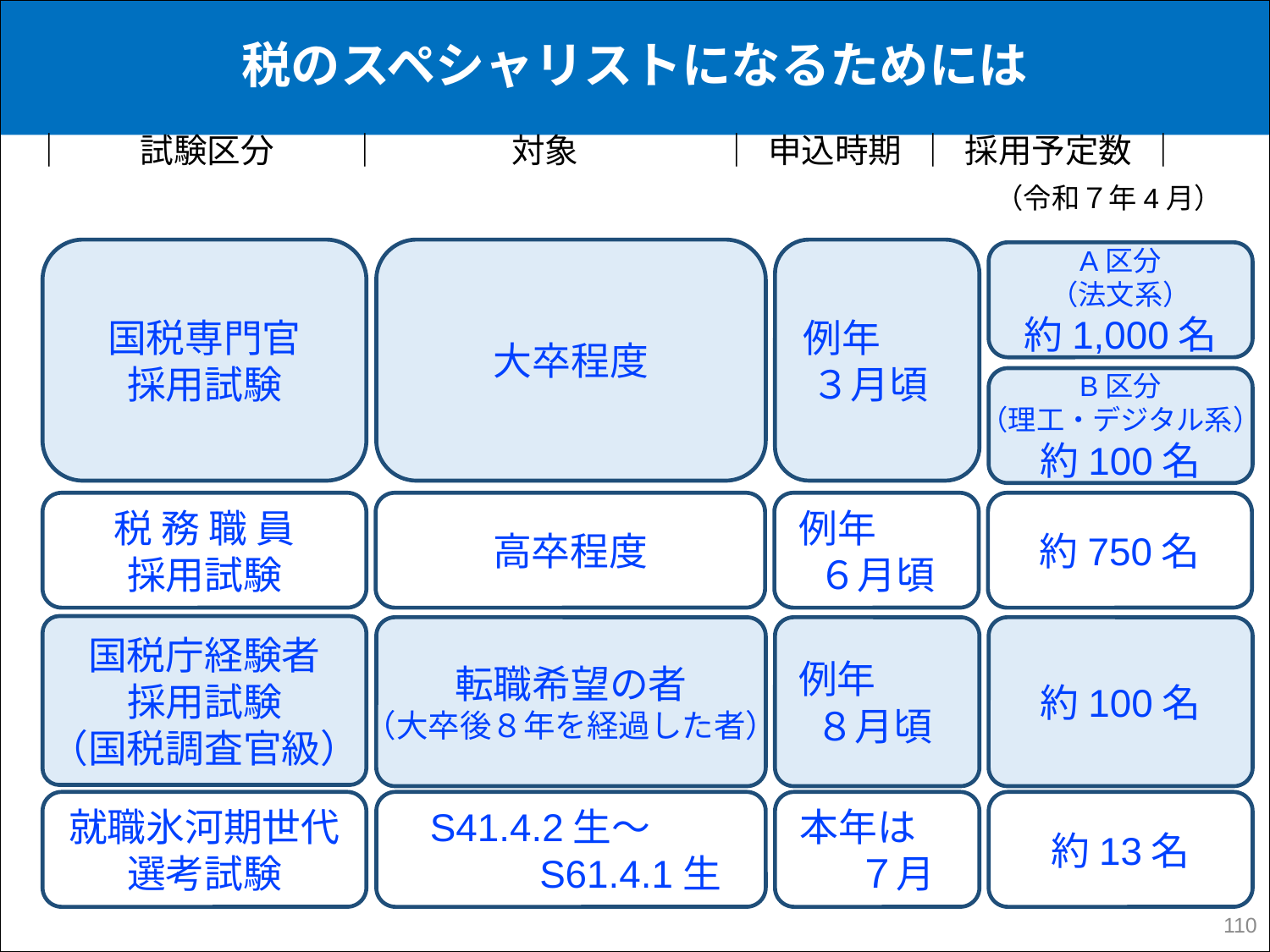

# 税のスペシャリストになるためには

｜ 　　試験区分 　　｜　　    　対象　 　　　｜  申込時期  ｜  採用予定数  ｜
　　　　　　　　　　　　　　　　　　　　　　　　　　　　　　　　　　 （令和７年4月）
 例年
  ３月頃
国税専門官
採用試験
大卒程度
A区分
（法文系）
約1,000名
B区分
（理工・デジタル系）
約100名
税 務 職 員
採用試験
高卒程度
例年
６月頃
約750名
国税庁経験者
採用試験
（国税調査官級）
転職希望の者
（大卒後８年を経過した者）
 例年
   ８月頃
約100名
就職氷河期世代
選考試験
　S41.4.2生～
S61.4.1生
　本年は
　７月
約13名
110